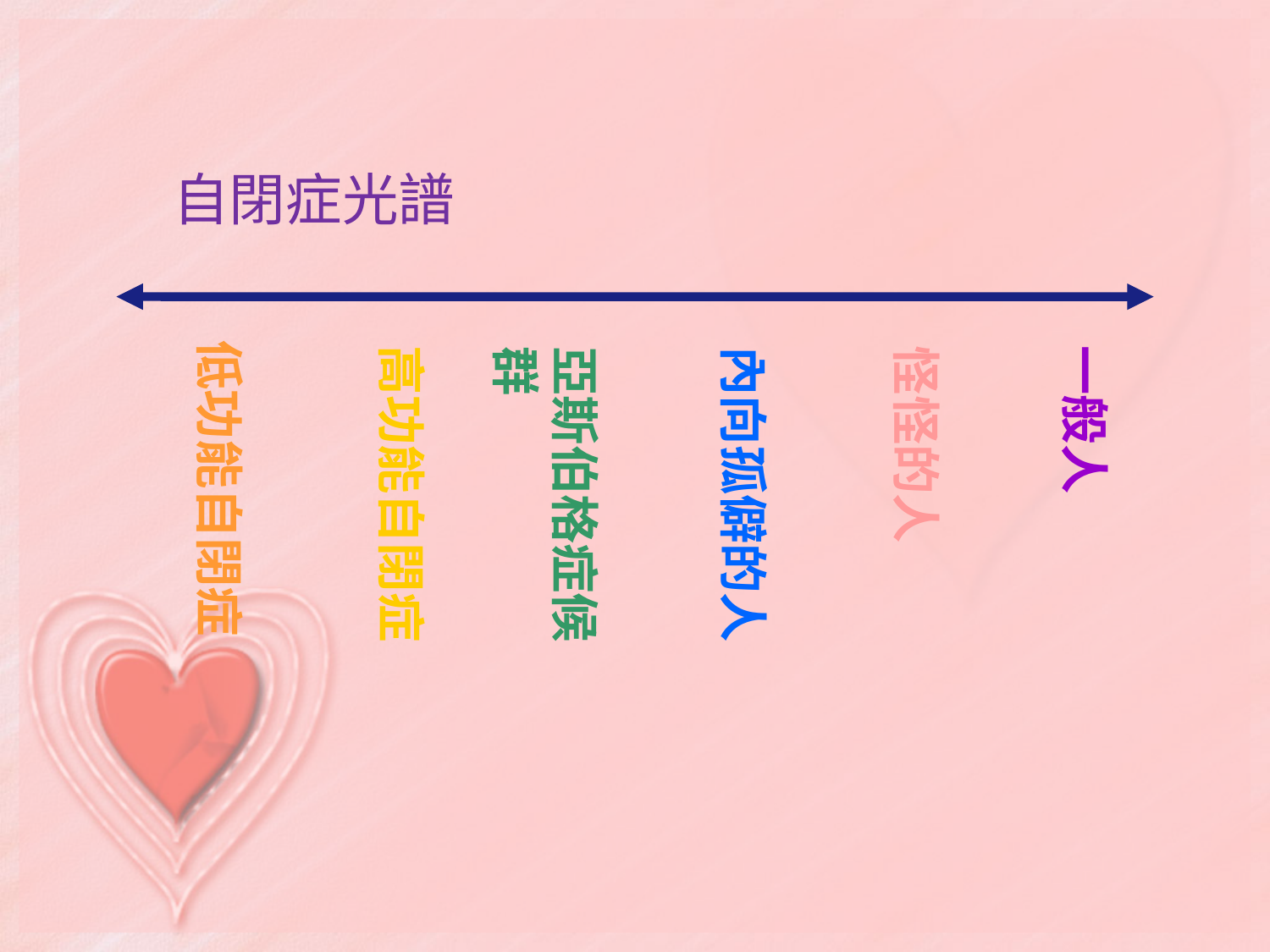

# 自閉症光譜

低功能自閉症
一般人
高功能自閉症
怪怪的人
亞斯伯格症候群
內向孤僻的人